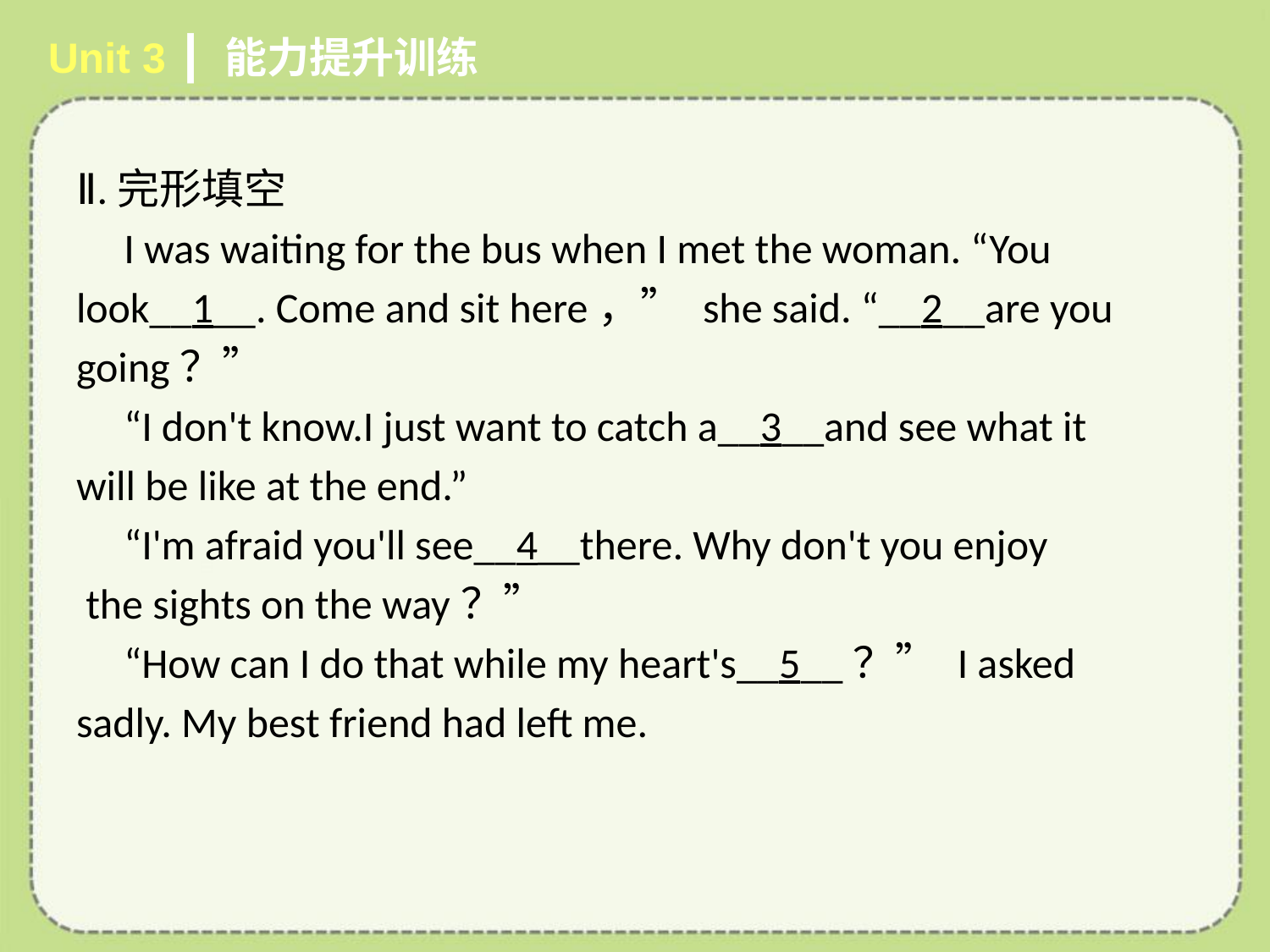

Unit 3 ┃ 能力提升训练
# Ⅱ.完形填空
     I was waiting for the bus when I met the woman. “You
look__1__. Come and sit here，” she said. “__2__are you
going？”
     “I don't know.I just want to catch a__3__and see what it
will be like at the end.”
     “I'm afraid you'll see__4__there. Why don't you enjoy
 the sights on the way？”
     “How can I do that while my heart's__5__？” I asked
sadly. My best friend had left me.